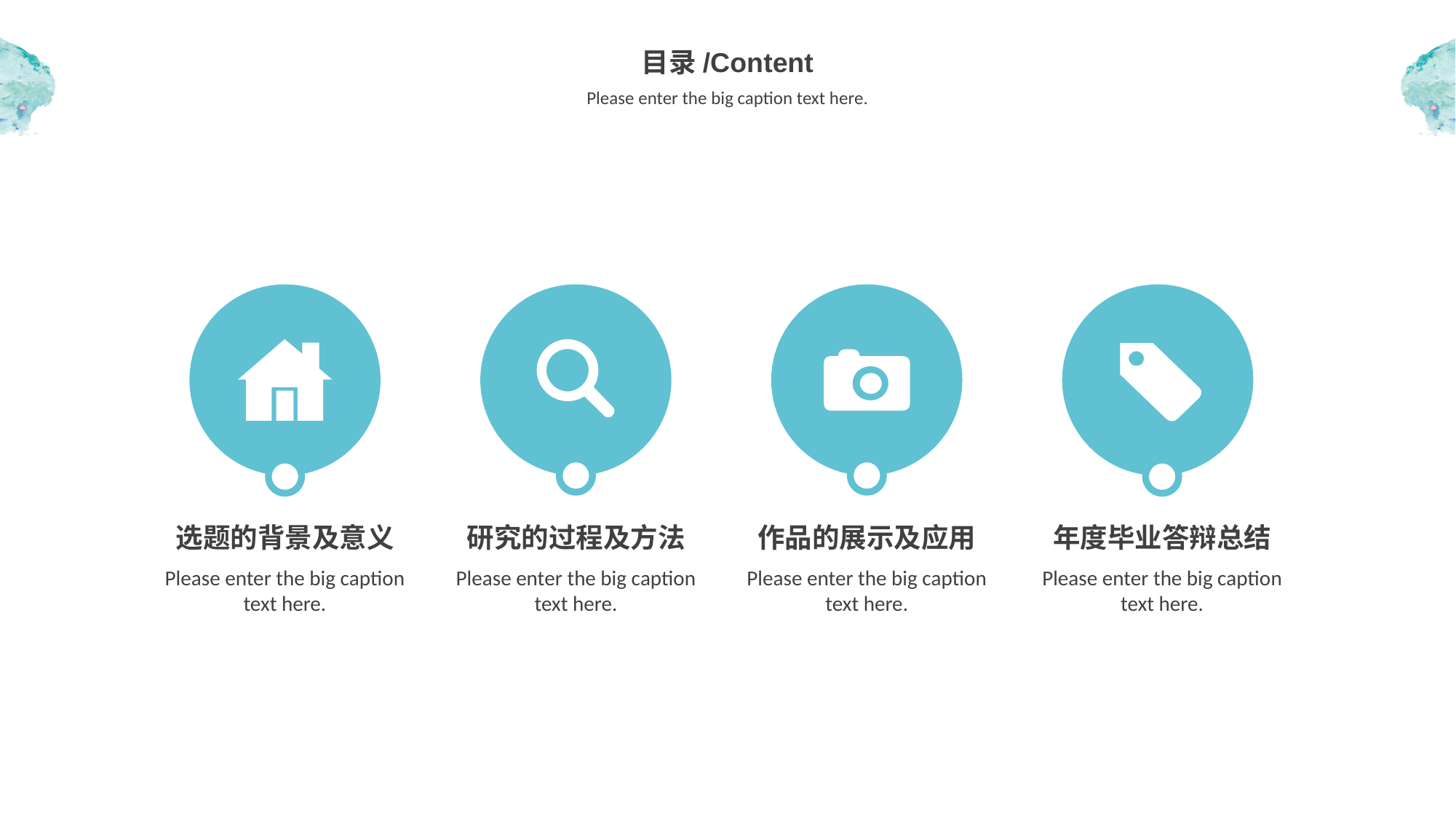

目录/Content
Please enter the big caption text here.

选题的背景及意义
研究的过程及方法
作品的展示及应用
年度毕业答辩总结
Please enter the big caption text here.
Please enter the big caption text here.
Please enter the big caption text here.
Please enter the big caption text here.